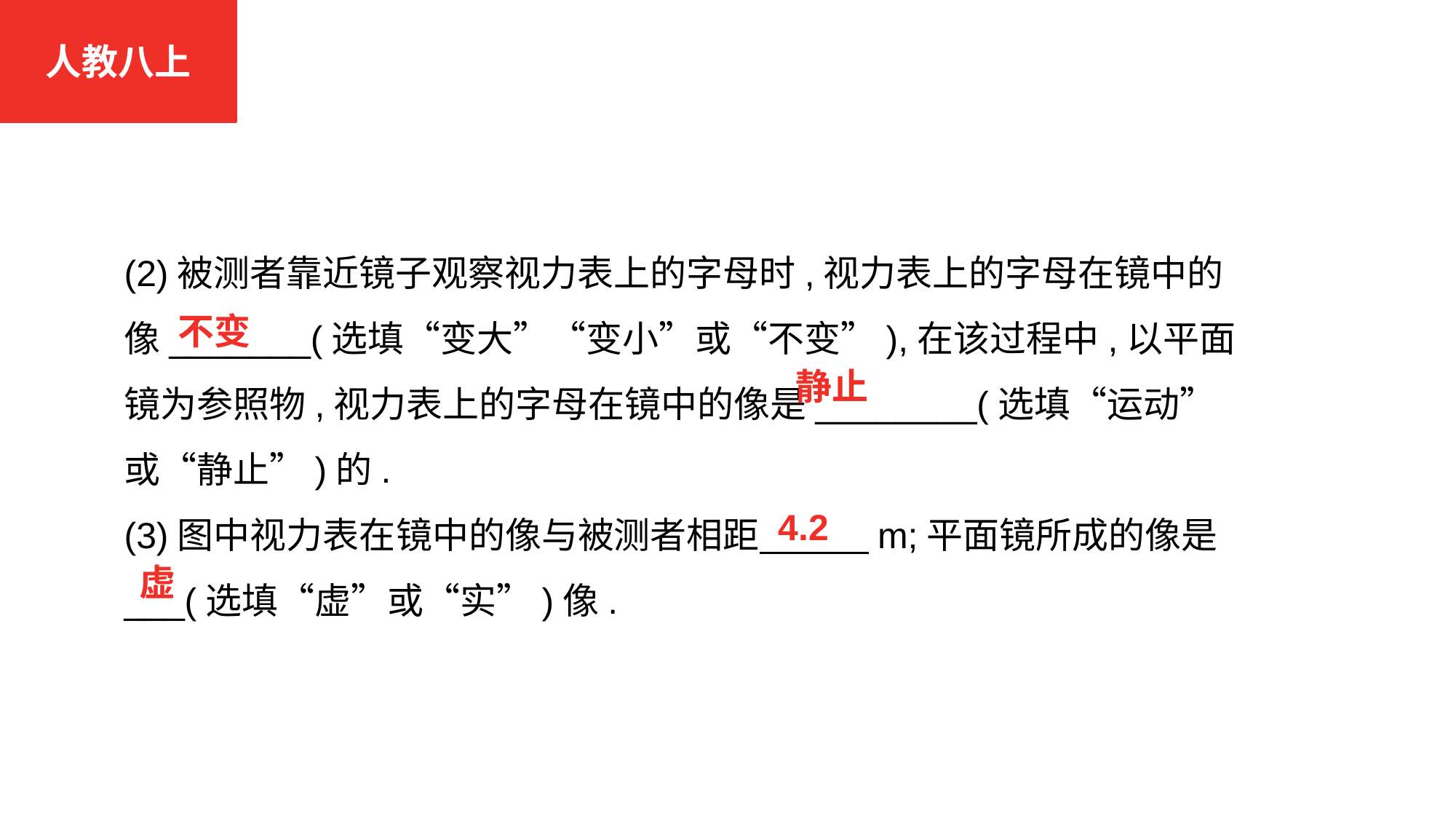

人教八上

(2)被测者靠近镜子观察视力表上的字母时,视力表上的字母在镜中的像_______(选填“变大”“变小”或“不变”),在该过程中,以平面镜为参照物,视力表上的字母在镜中的像是________(选填“运动”或“静止”)的.
(3)图中视力表在镜中的像与被测者相距　　　m;平面镜所成的像是___(选填“虚”或“实”)像.

不变
静止
4.2
虚